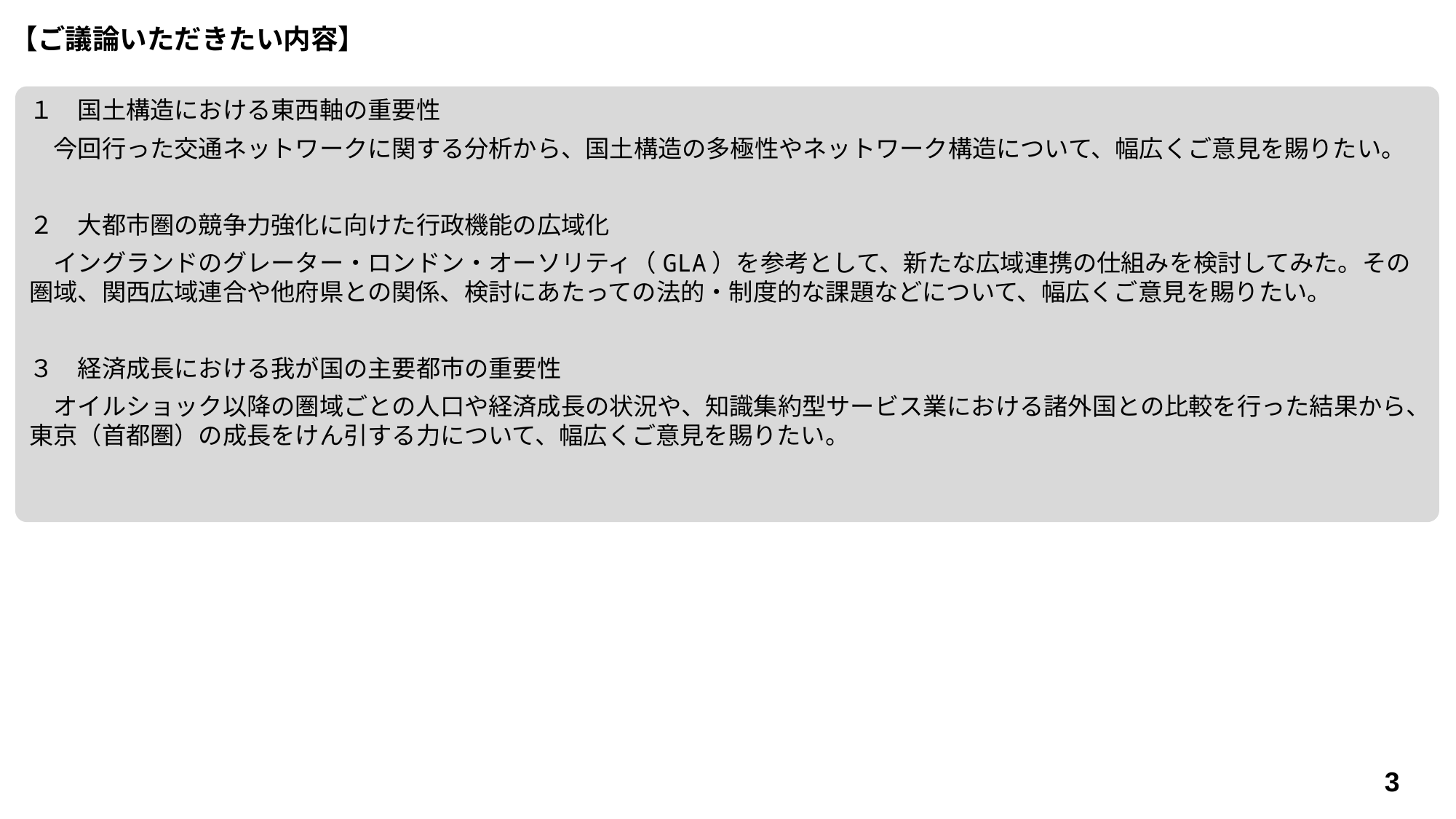

【ご議論いただきたい内容】
１　国土構造における東西軸の重要性
　今回行った交通ネットワークに関する分析から、国土構造の多極性やネットワーク構造について、幅広くご意見を賜りたい。

２　大都市圏の競争力強化に向けた行政機能の広域化
　イングランドのグレーター・ロンドン・オーソリティ（GLA）を参考として、新たな広域連携の仕組みを検討してみた。その圏域、関西広域連合や他府県との関係、検討にあたっての法的・制度的な課題などについて、幅広くご意見を賜りたい。

３　経済成長における我が国の主要都市の重要性
　オイルショック以降の圏域ごとの人口や経済成長の状況や、知識集約型サービス業における諸外国との比較を行った結果から、東京（首都圏）の成長をけん引する力について、幅広くご意見を賜りたい。
3